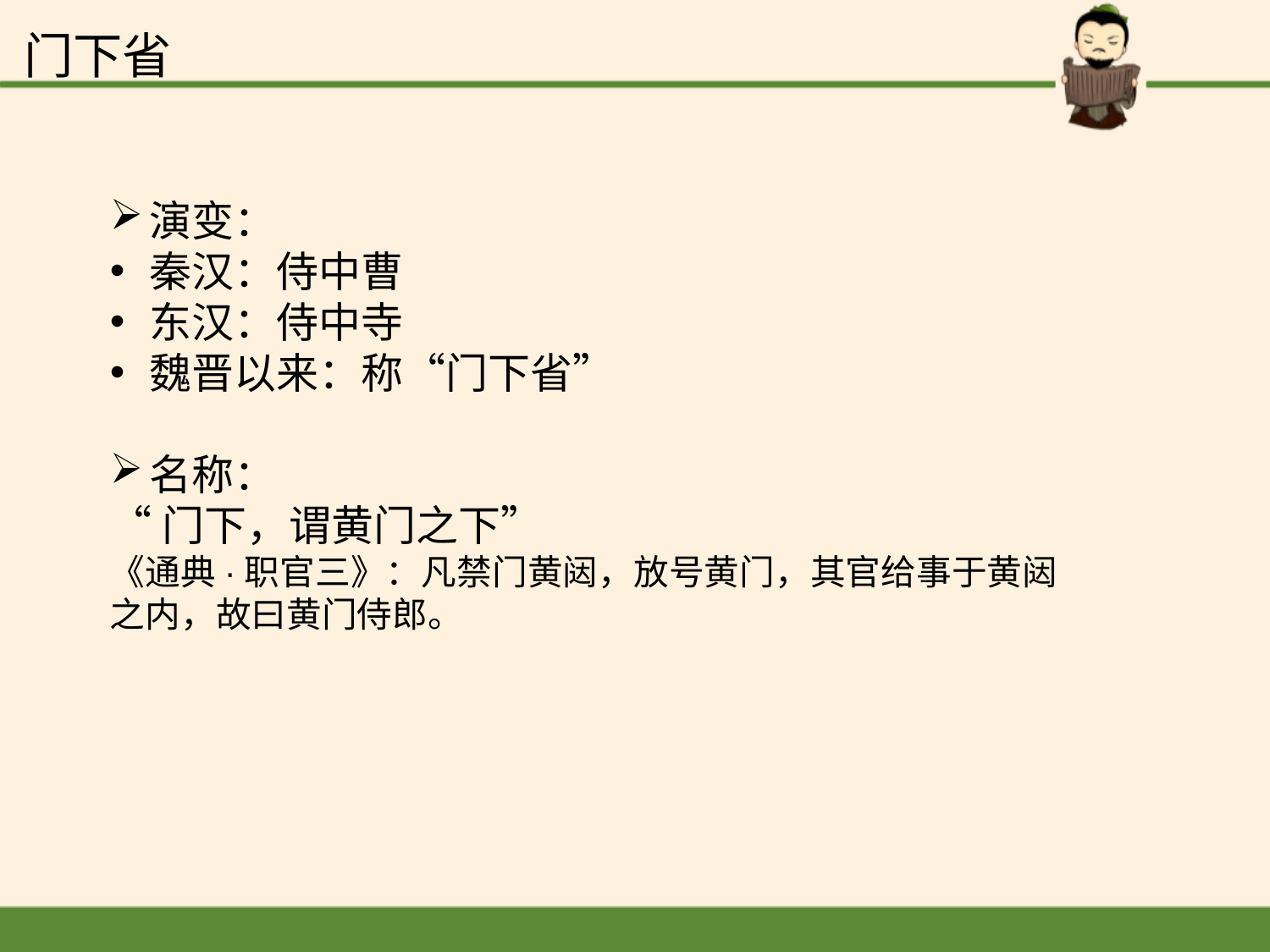

# 门下省
演变：
秦汉：侍中曹
东汉：侍中寺
魏晋以来：称“门下省”

名称：
“门下，谓黄门之下”
《通典·职官三》：凡禁门黄闼，放号黄门，其官给事于黄闼之内，故曰黄门侍郎。